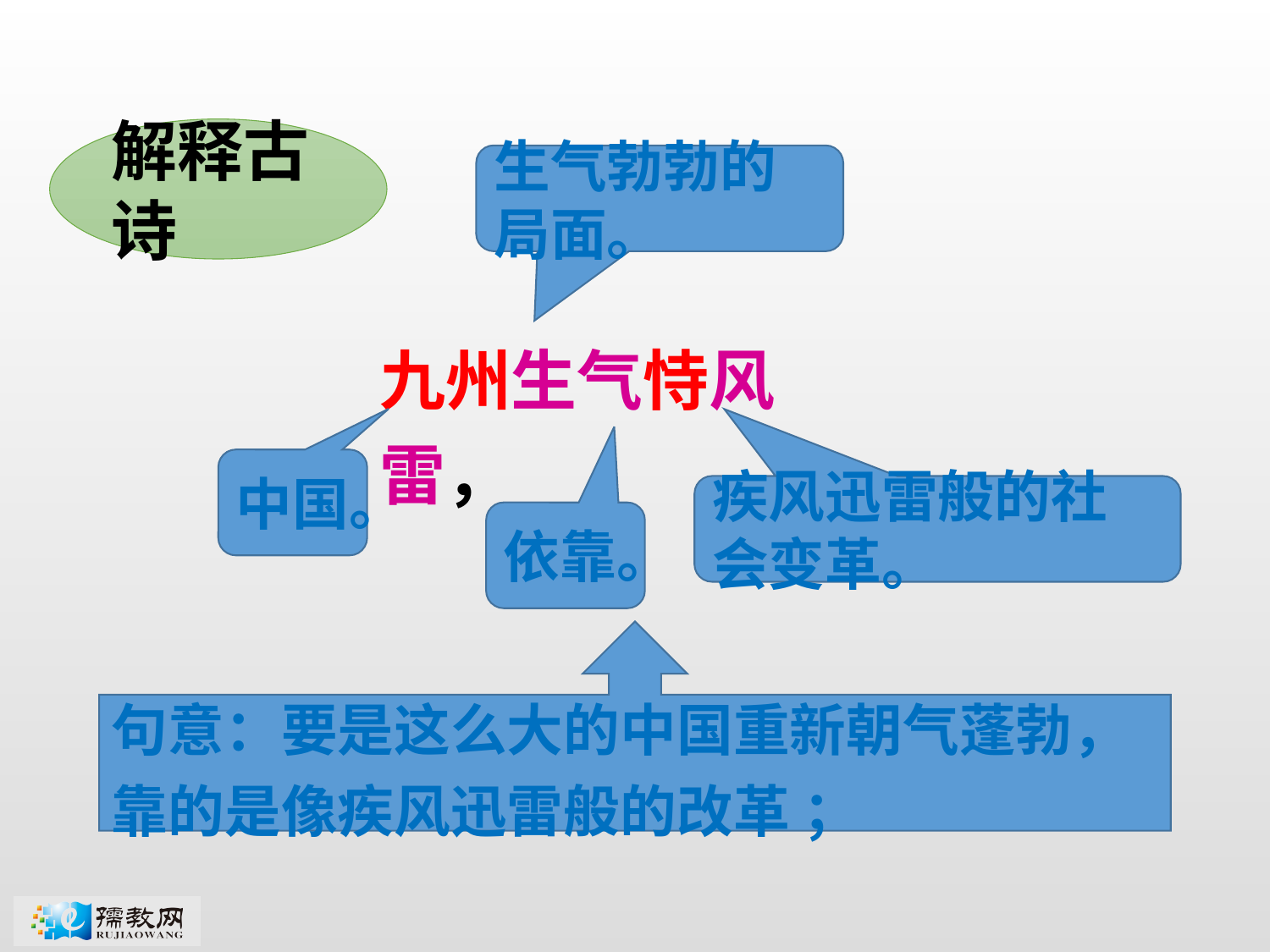

解释古诗
生气勃勃的局面。
九州生气恃风雷，
中国。
疾风迅雷般的社会变革。
依靠。
句意：要是这么大的中国重新朝气蓬勃，靠的是像疾风迅雷般的改革 ；